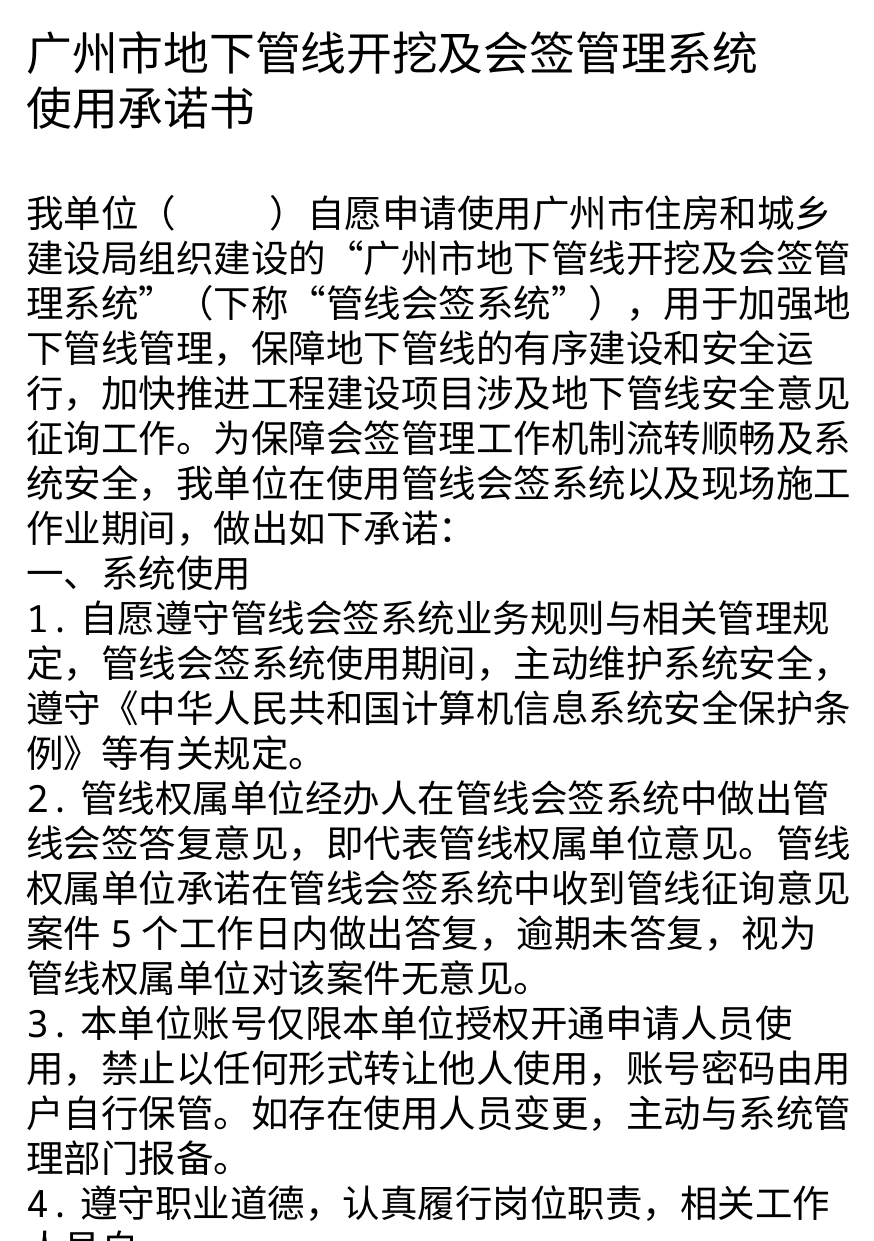

广州市地下管线开挖及会签管理系统使用承诺书 我单位（           ）自愿申请使用广州市住房和城乡建设局组织建设的“广州市地下管线开挖及会签管理系统”（下称“管线会签系统”），用于加强地下管线管理，保障地下管线的有序建设和安全运行，加快推进工程建设项目涉及地下管线安全意见征询工作。为保障会签管理工作机制流转顺畅及系统安全，我单位在使用管线会签系统以及现场施工作业期间，做出如下承诺：一、系统使用1.自愿遵守管线会签系统业务规则与相关管理规定，管线会签系统使用期间，主动维护系统安全，遵守《中华人民共和国计算机信息系统安全保护条例》等有关规定。2.管线权属单位经办人在管线会签系统中做出管线会签答复意见，即代表管线权属单位意见。管线权属单位承诺在管线会签系统中收到管线征询意见案件5个工作日内做出答复，逾期未答复，视为管线权属单位对该案件无意见。3.本单位账号仅限本单位授权开通申请人员使用，禁止以任何形式转让他人使用，账号密码由用户自行保管。如存在使用人员变更，主动与系统管理部门报备。4.遵守职业道德，认真履行岗位职责，相关工作人员自
26